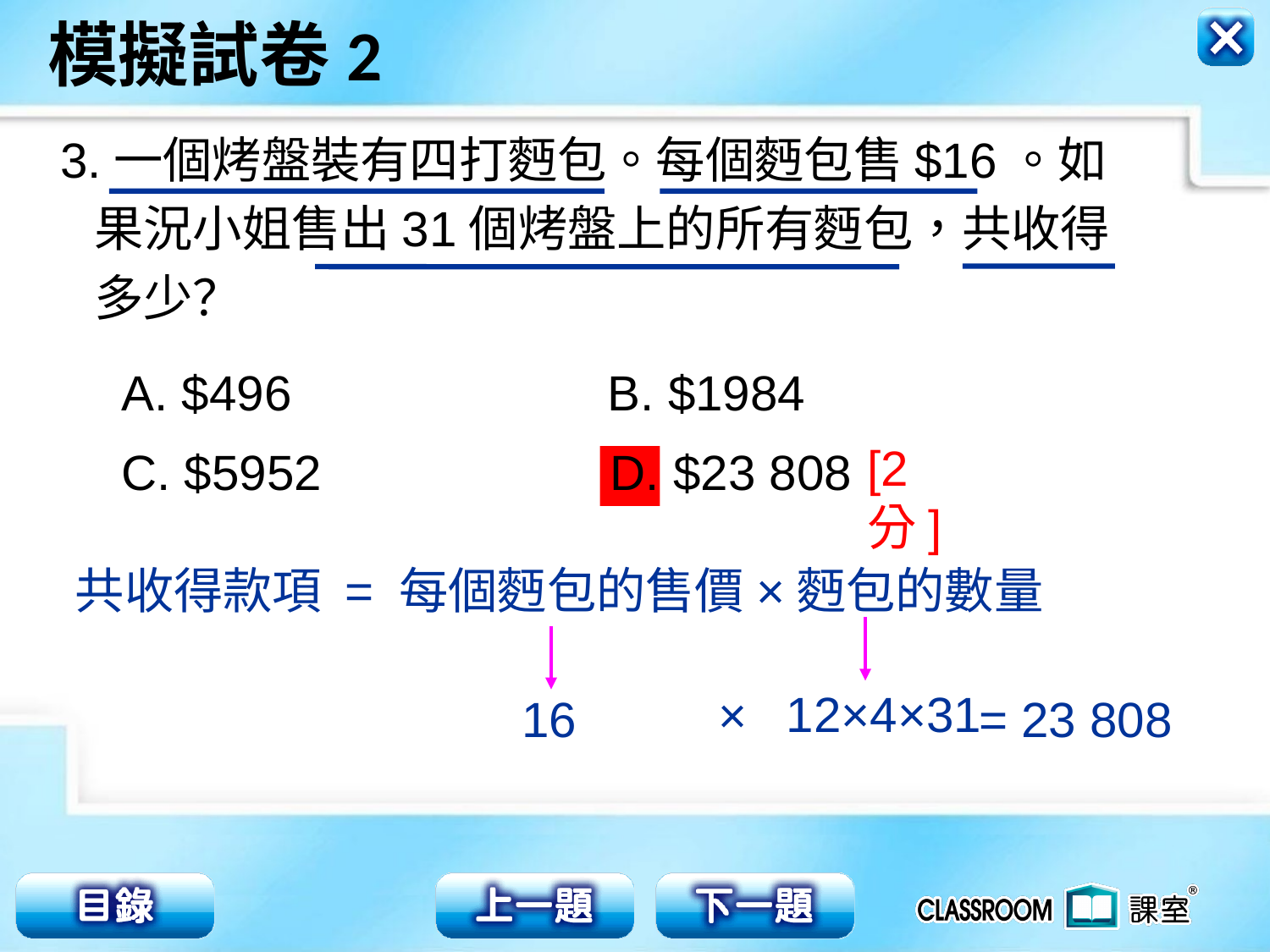

3.一個烤盤裝有四打麪包。每個麪包售$16。如
  果況小姐售出31個烤盤上的所有麪包，共收得
  多少？

A. $496                       B. $1984
C. $5952                     D. $23 808
[2分]

共收得款項 = 每個麪包的售價×麪包的數量
×
12×4×31
16
= 23 808